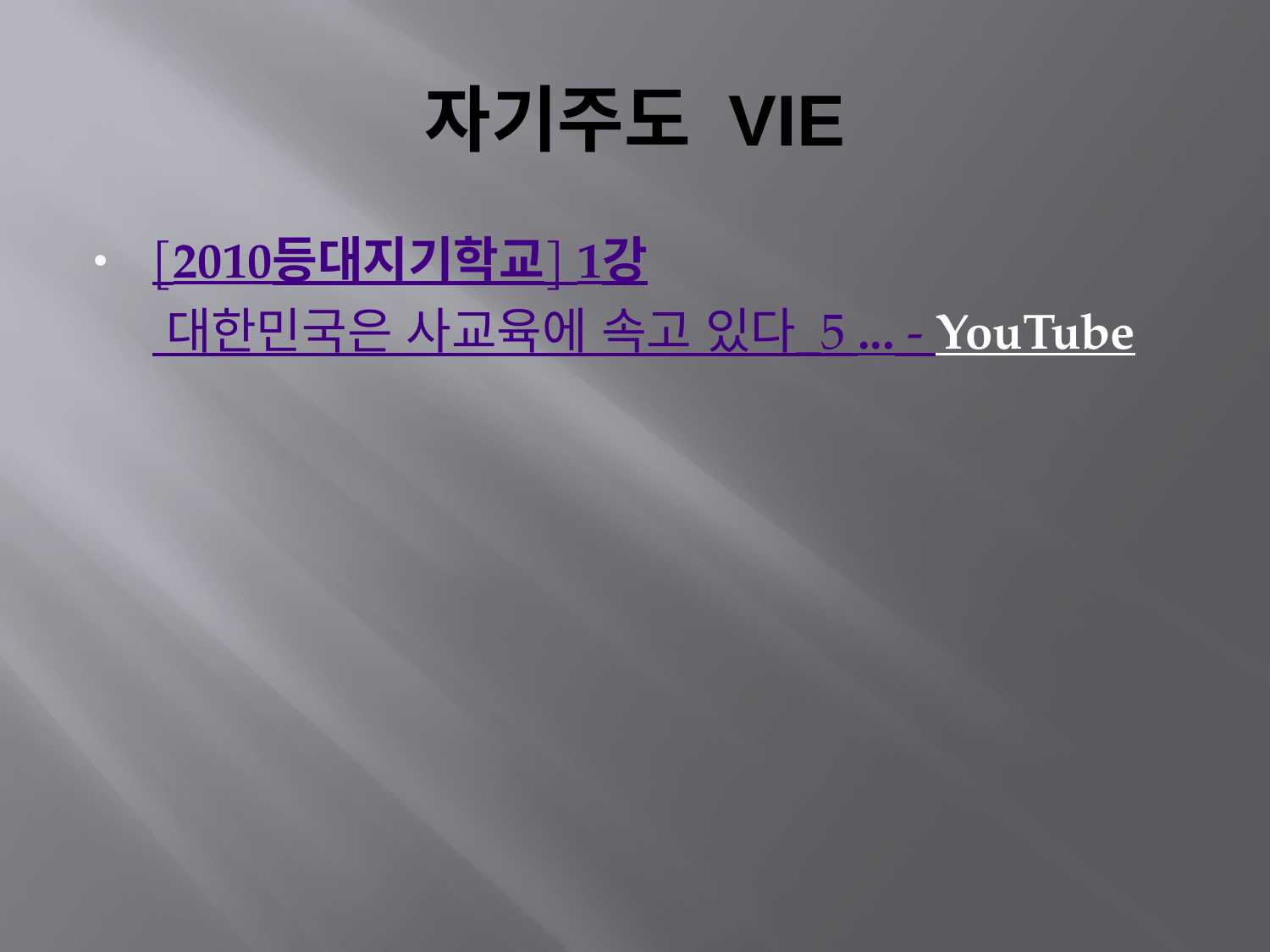

# 자기주도 VIE
[2010등대지기학교] 1강 대한민국은 사교육에 속고 있다_5 ... - YouTube